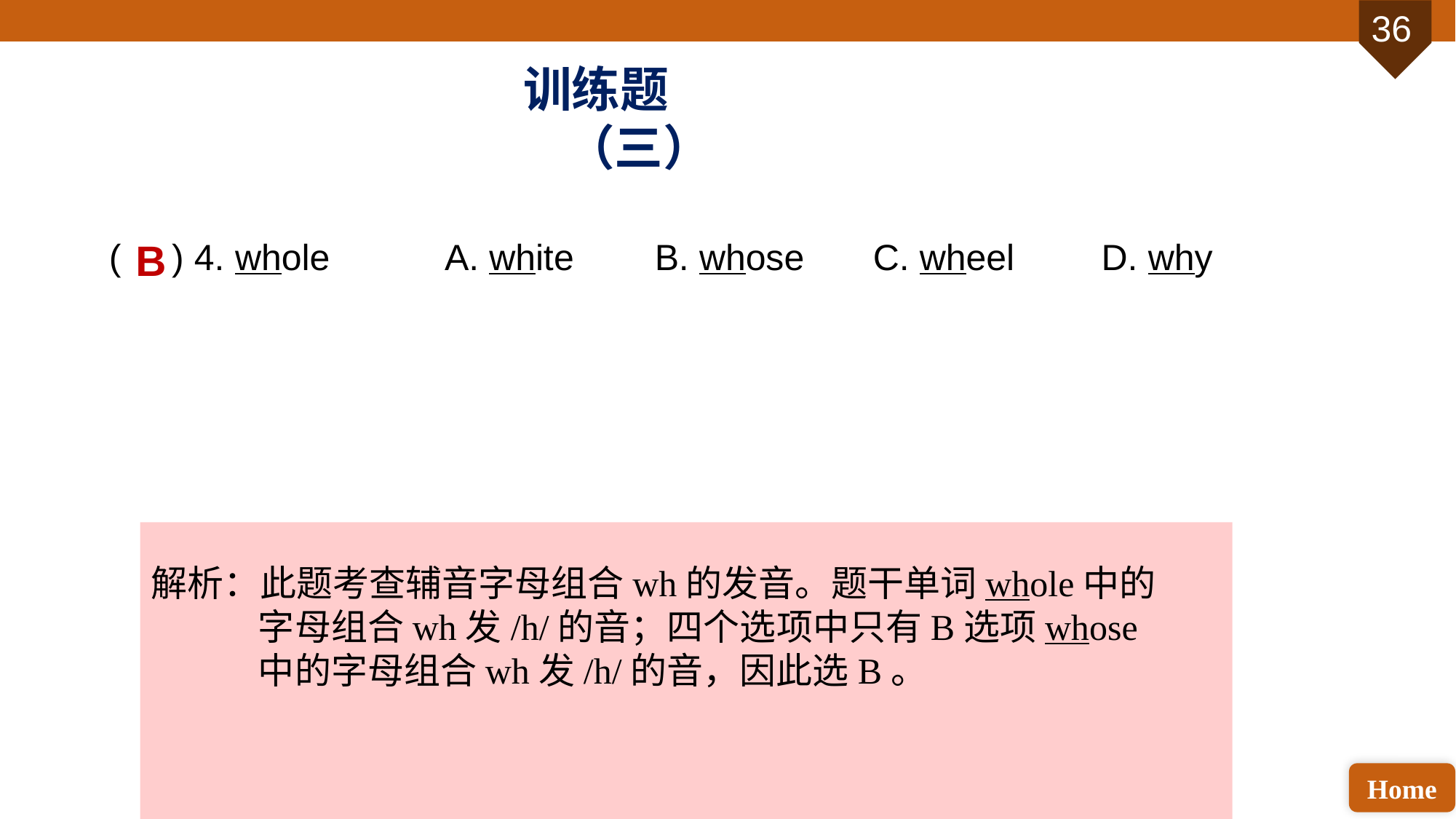

训练题（三）
(     ) 4. whole	 A. white 	B. whose 	C. wheel	 D. why
B

解析：此题考查辅音字母组合wh的发音。题干单词whole中的字母组合wh发/h/的音；四个选项中只有B选项whose中的字母组合wh发/h/的音，因此选B。